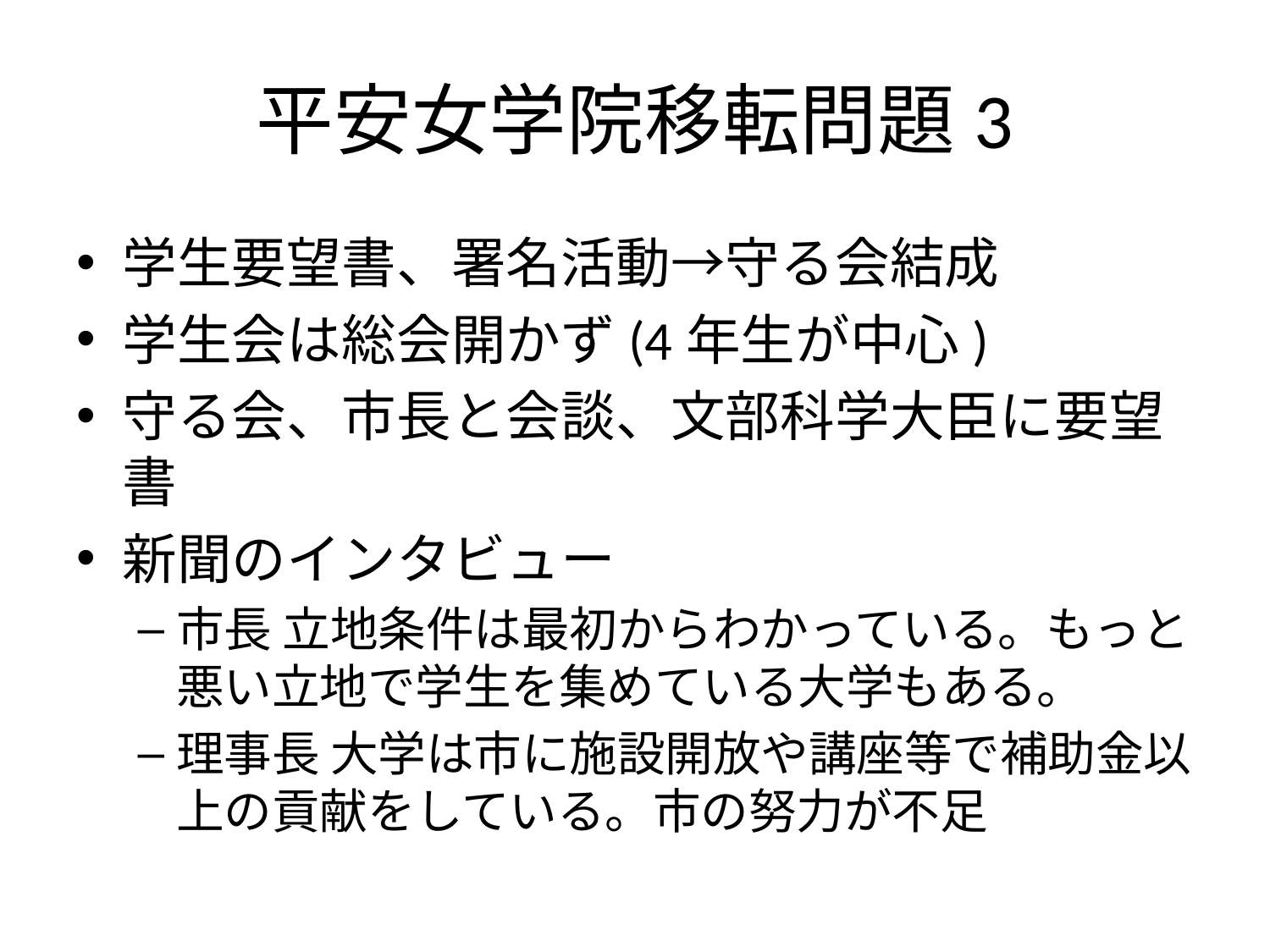

# 平安女学院移転問題3
学生要望書、署名活動→守る会結成
学生会は総会開かず(4年生が中心)
守る会、市長と会談、文部科学大臣に要望書
新聞のインタビュー
市長 立地条件は最初からわかっている。もっと悪い立地で学生を集めている大学もある。
理事長 大学は市に施設開放や講座等で補助金以上の貢献をしている。市の努力が不足